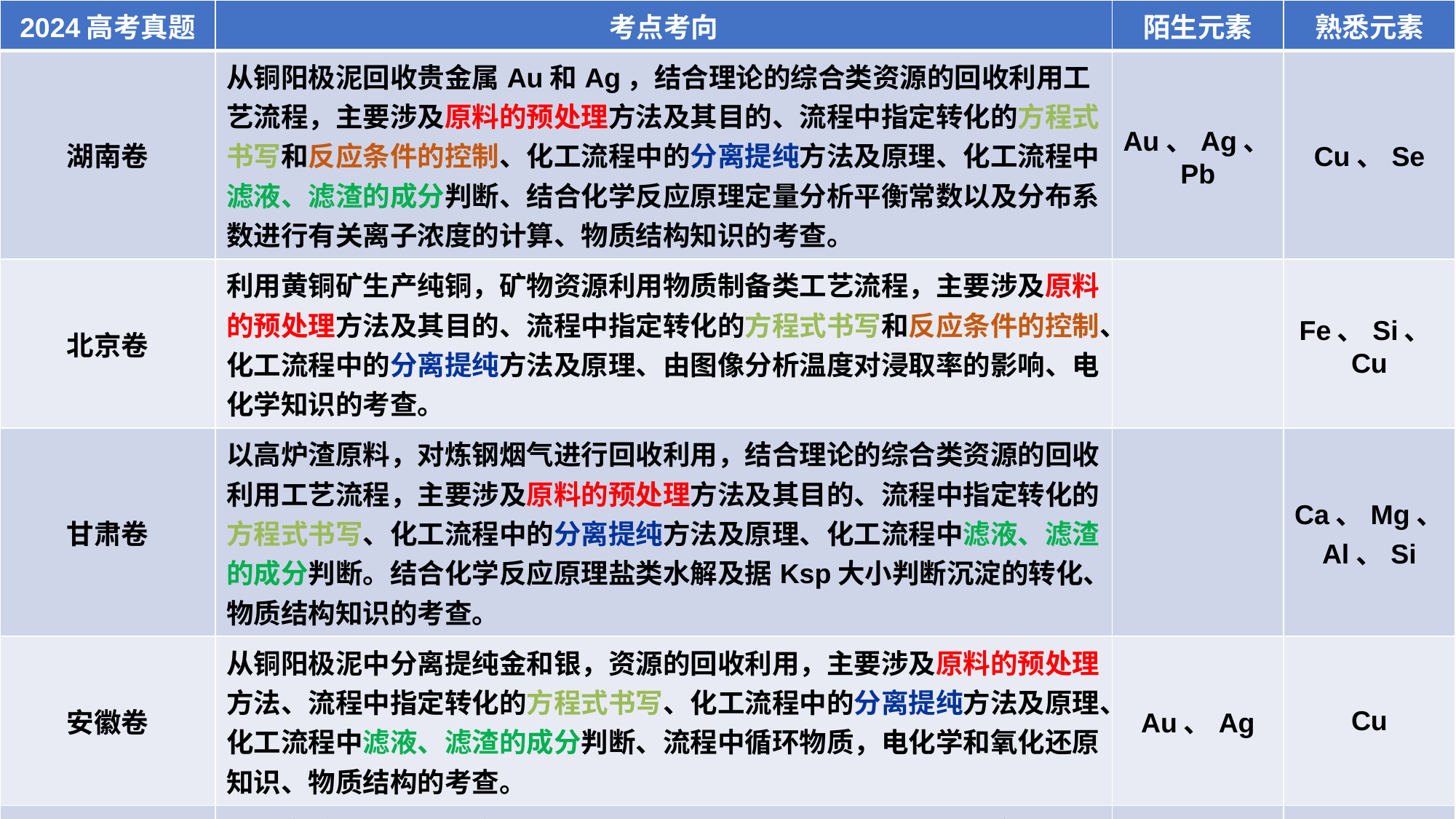

| 2024高考真题 | 考点考向 | 陌生元素 | 熟悉元素 |
| --- | --- | --- | --- |
| 湖南卷 | 从铜阳极泥回收贵金属Au和Ag，结合理论的综合类资源的回收利用工艺流程，主要涉及原料的预处理方法及其目的、流程中指定转化的方程式书写和反应条件的控制、化工流程中的分离提纯方法及原理、化工流程中滤液、滤渣的成分判断、结合化学反应原理定量分析平衡常数以及分布系数进行有关离子浓度的计算、物质结构知识的考查。 | Au、Ag、Pb | Cu、Se |
| 北京卷 | 利用黄铜矿生产纯铜，矿物资源利用物质制备类工艺流程，主要涉及原料的预处理方法及其目的、流程中指定转化的方程式书写和反应条件的控制、化工流程中的分离提纯方法及原理、由图像分析温度对浸取率的影响、电化学知识的考查。 |  | Fe、Si、Cu |
| 甘肃卷 | 以高炉渣原料，对炼钢烟气进行回收利用，结合理论的综合类资源的回收利用工艺流程，主要涉及原料的预处理方法及其目的、流程中指定转化的方程式书写、化工流程中的分离提纯方法及原理、化工流程中滤液、滤渣的成分判断。结合化学反应原理盐类水解及据Ksp大小判断沉淀的转化、物质结构知识的考查。 |  | Ca、Mg、Al、Si |
| 安徽卷 | 从铜阳极泥中分离提纯金和银，资源的回收利用，主要涉及原料的预处理方法、流程中指定转化的方程式书写、化工流程中的分离提纯方法及原理、化工流程中滤液、滤渣的成分判断、流程中循环物质，电化学和氧化还原知识、物质结构的考查。 | Au、Ag | Cu |
| 黑吉辽卷 | 以载金硫化矿粉冶炼金，矿物资源利用，主要涉及原料的预处理方法及其目的、流程中指定转化的方程式书写、反应条件的控制、净化除杂、化工流程中滤液、滤渣的成分判断、绿色化学思想和氧化还原的考查。 | Au、As | Zn、Fe |